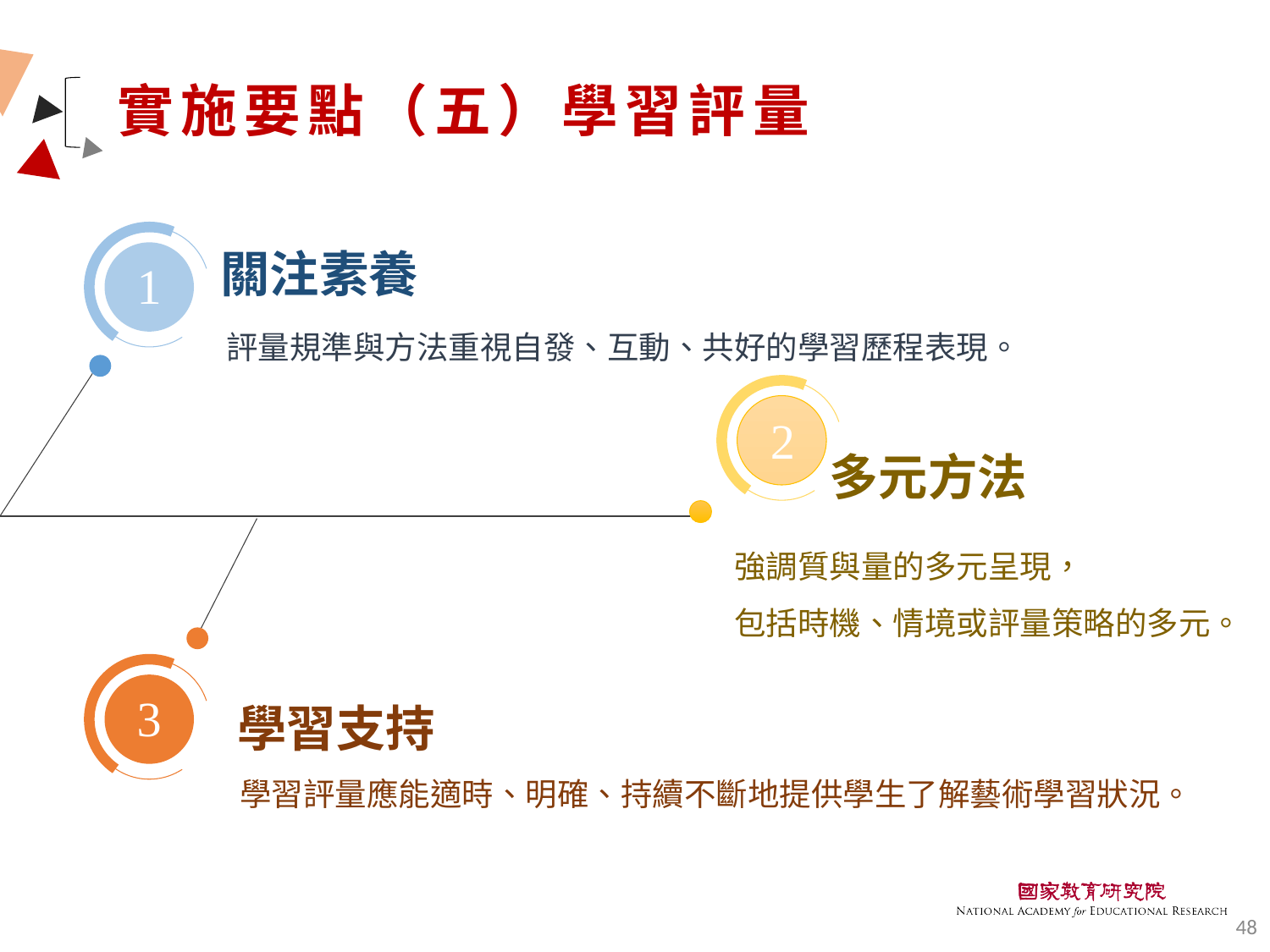

# 實施要點（五）學習評量

關注素養

1
評量規準與方法重視自發、互動、共好的學習歷程表現。

2
多元方法

強調質與量的多元呈現，
包括時機、情境或評量策略的多元。

3
學習支持
學習評量應能適時、明確、持續不斷地提供學生了解藝術學習狀況。

48